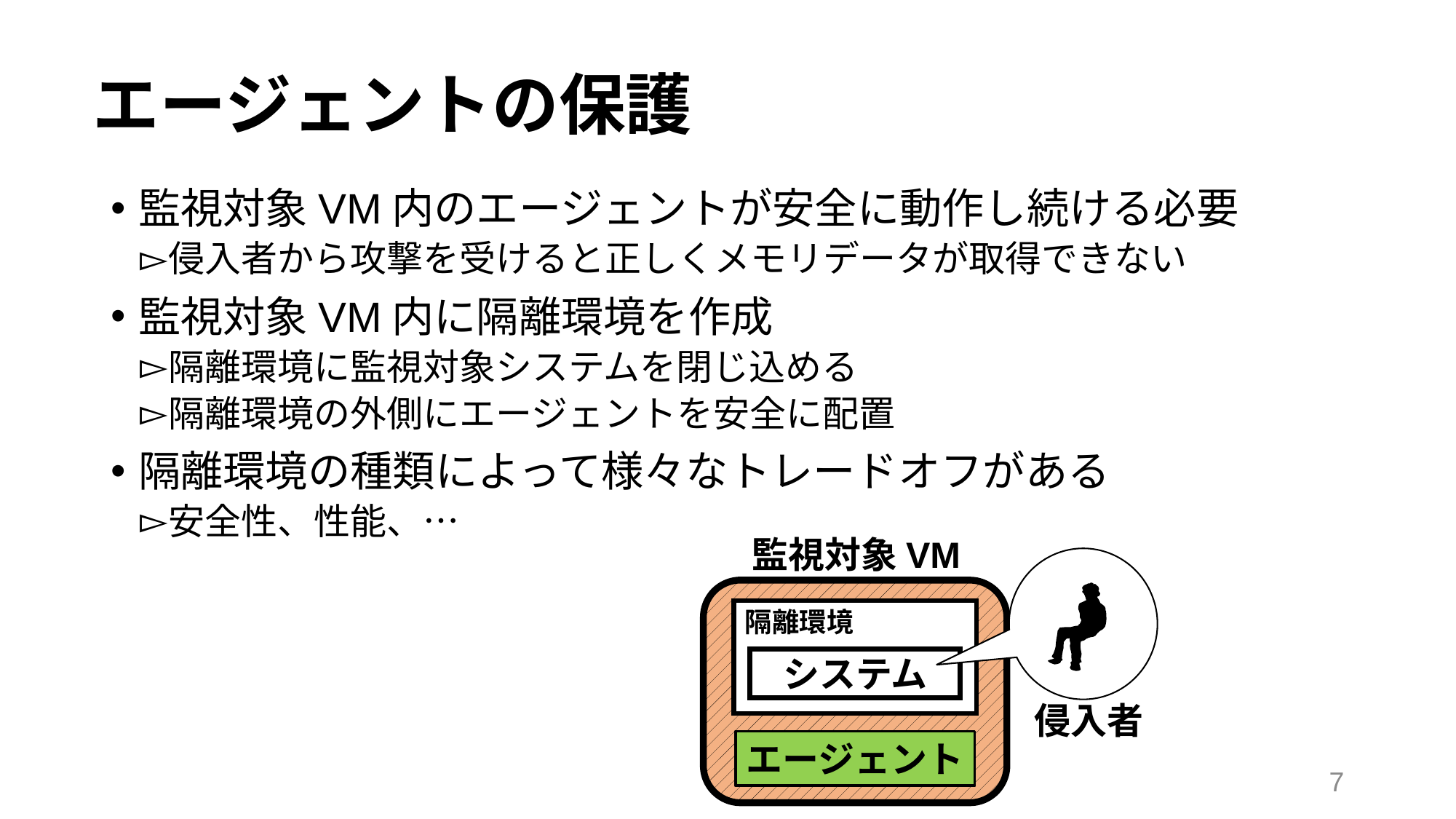

# エージェントの保護
監視対象VM内のエージェントが安全に動作し続ける必要
侵入者から攻撃を受けると正しくメモリデータが取得できない
監視対象VM内に隔離環境を作成
隔離環境に監視対象システムを閉じ込める
隔離環境の外側にエージェントを安全に配置
隔離環境の種類によって様々なトレードオフがある
安全性、性能、…
監視対象VM

隔離環境

システム
侵入者
エージェント
7